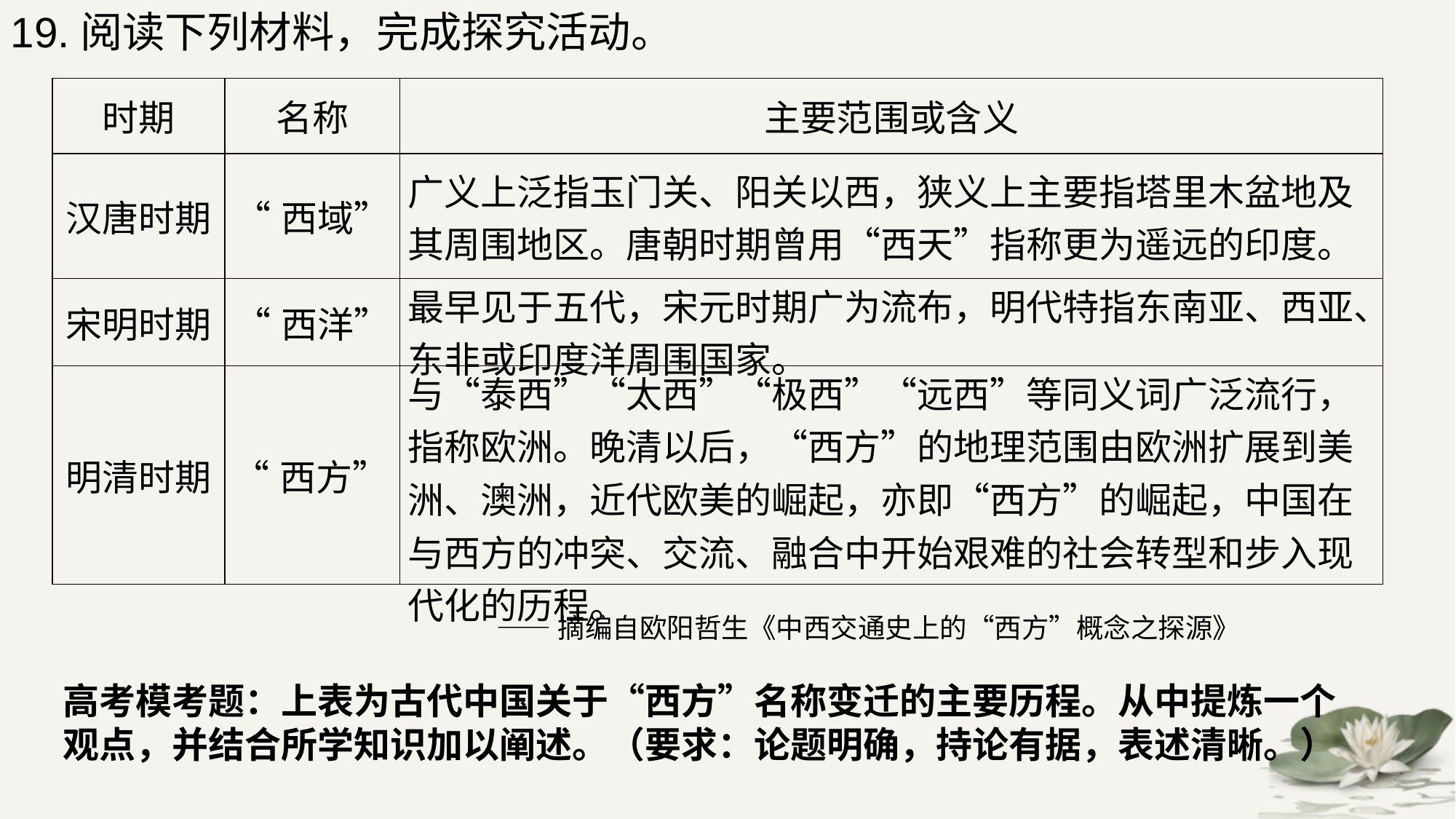

19.阅读下列材料，完成探究活动。
| 时期 | 名称 | 主要范围或含义 |
| --- | --- | --- |
| 汉唐时期 | “西域” | 广义上泛指玉门关、阳关以西，狭义上主要指塔里木盆地及其周围地区。唐朝时期曾用“西天”指称更为遥远的印度。 |
| 宋明时期 | “西洋” | 最早见于五代，宋元时期广为流布，明代特指东南亚、西亚、东非或印度洋周围国家。 |
| 明清时期 | “西方” | 与“泰西”“太西”“极西”“远西”等同义词广泛流行，指称欧洲。晚清以后，“西方”的地理范围由欧洲扩展到美洲、澳洲，近代欧美的崛起，亦即“西方”的崛起，中国在与西方的冲突、交流、融合中开始艰难的社会转型和步入现代化的历程。 |

                                                     ——摘编自欧阳哲生《中西交通史上的“西方”概念之探源》
高考模考题：上表为古代中国关于“西方”名称变迁的主要历程。从中提炼一个观点，并结合所学知识加以阐述。（要求：论题明确，持论有据，表述清晰。）